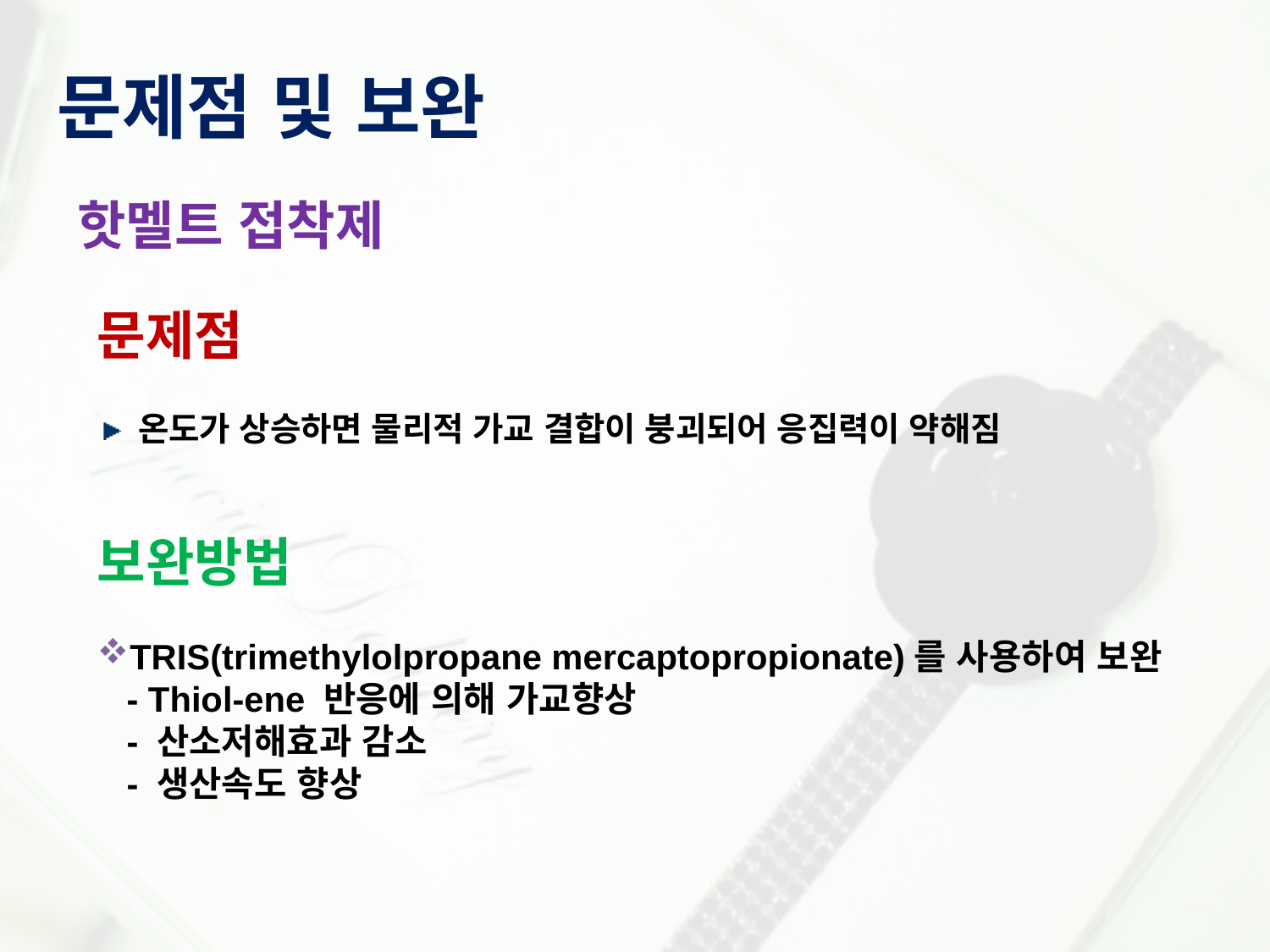

문제점 및 보완
핫멜트 접착제
문제점

 온도가 상승하면 물리적 가교 결합이 붕괴되어 응집력이 약해짐

보완방법

TRIS(trimethylolpropane mercaptopropionate)를 사용하여 보완
   - Thiol-ene 반응에 의해 가교향상
   - 산소저해효과 감소
   - 생산속도 향상